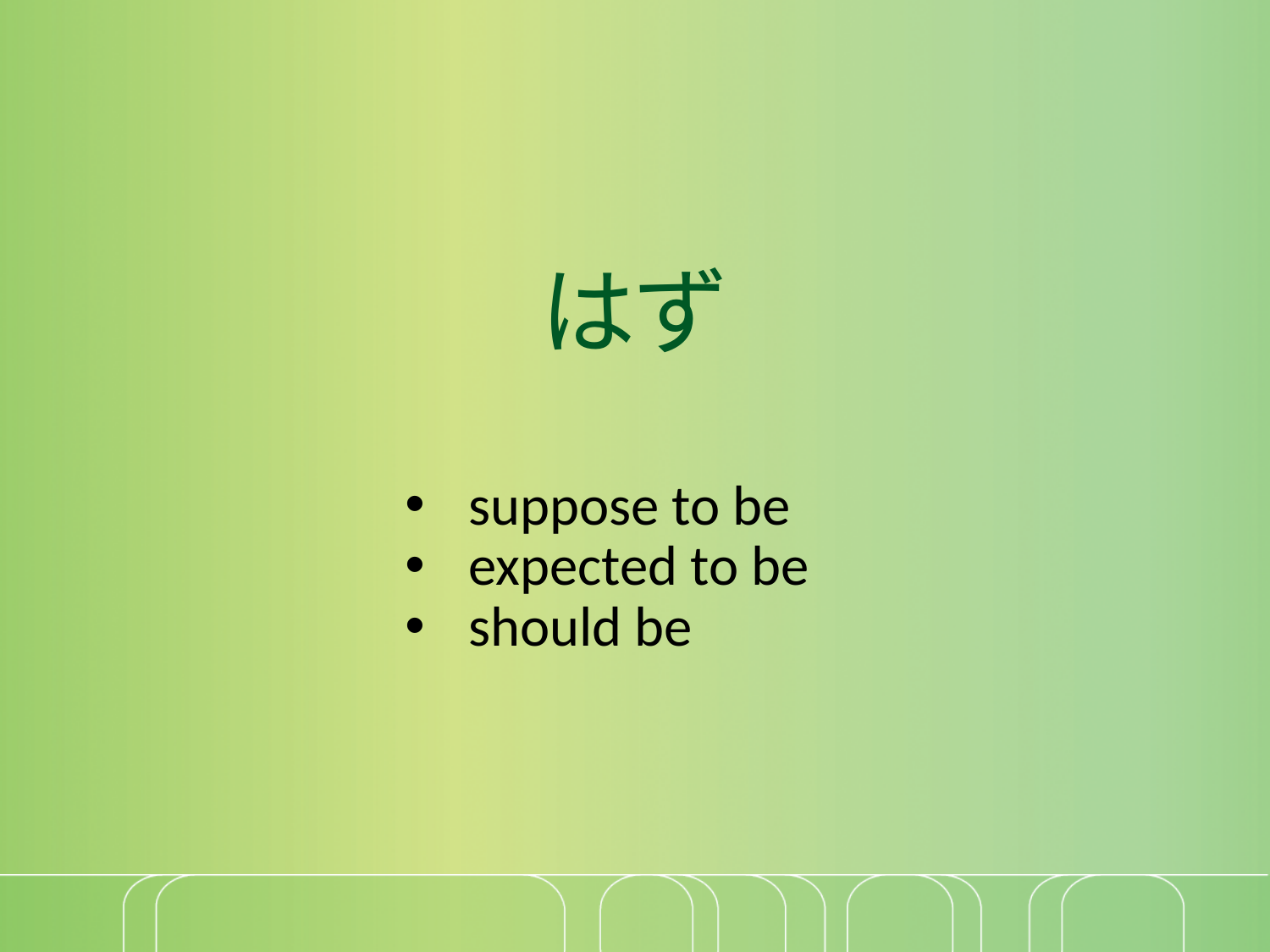

# はず
suppose to be
expected to be
should be